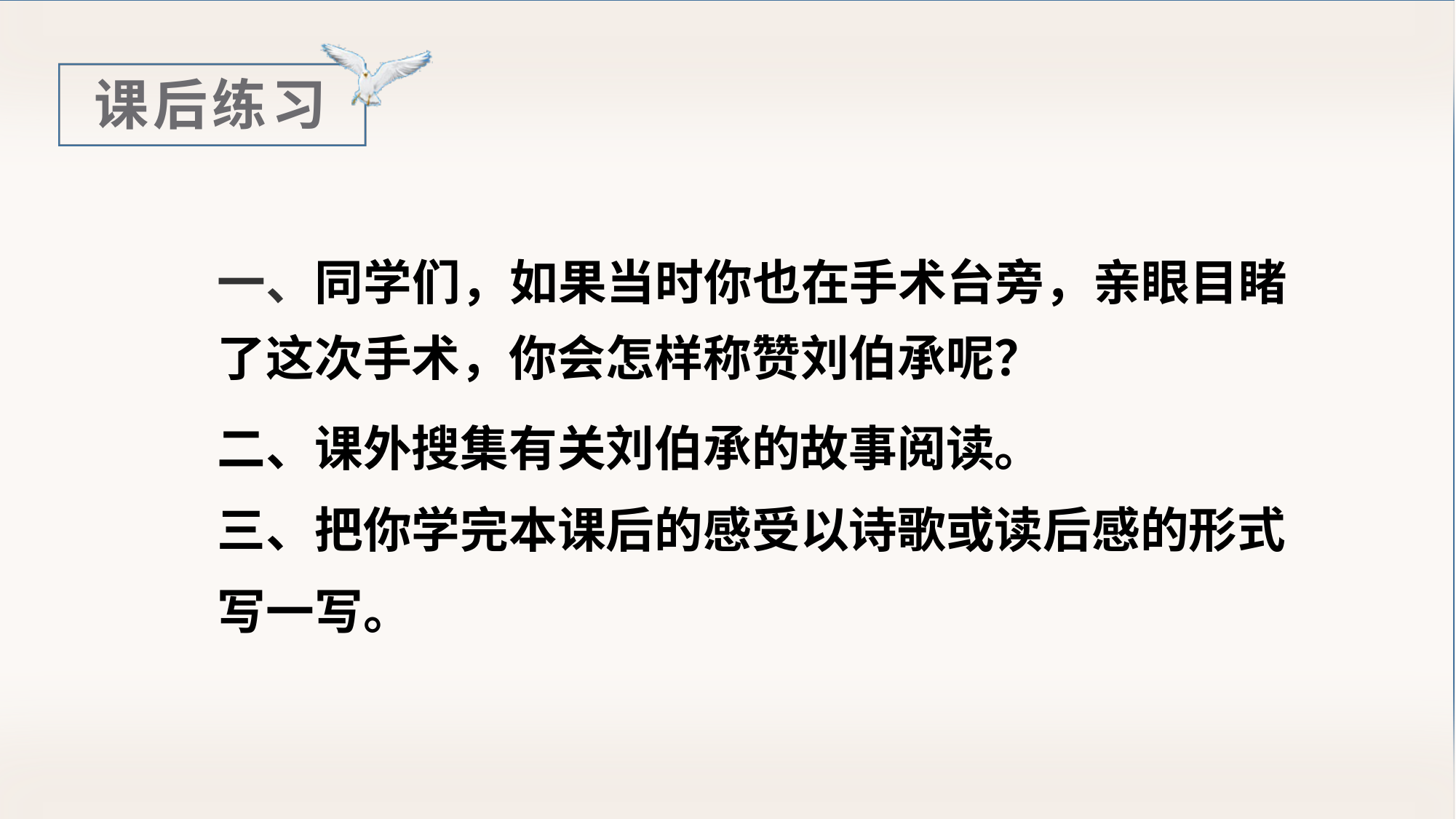

课后练习
一、同学们，如果当时你也在手术台旁，亲眼目睹了这次手术，你会怎样称赞刘伯承呢？
二、课外搜集有关刘伯承的故事阅读。
三、把你学完本课后的感受以诗歌或读后感的形式写一写。